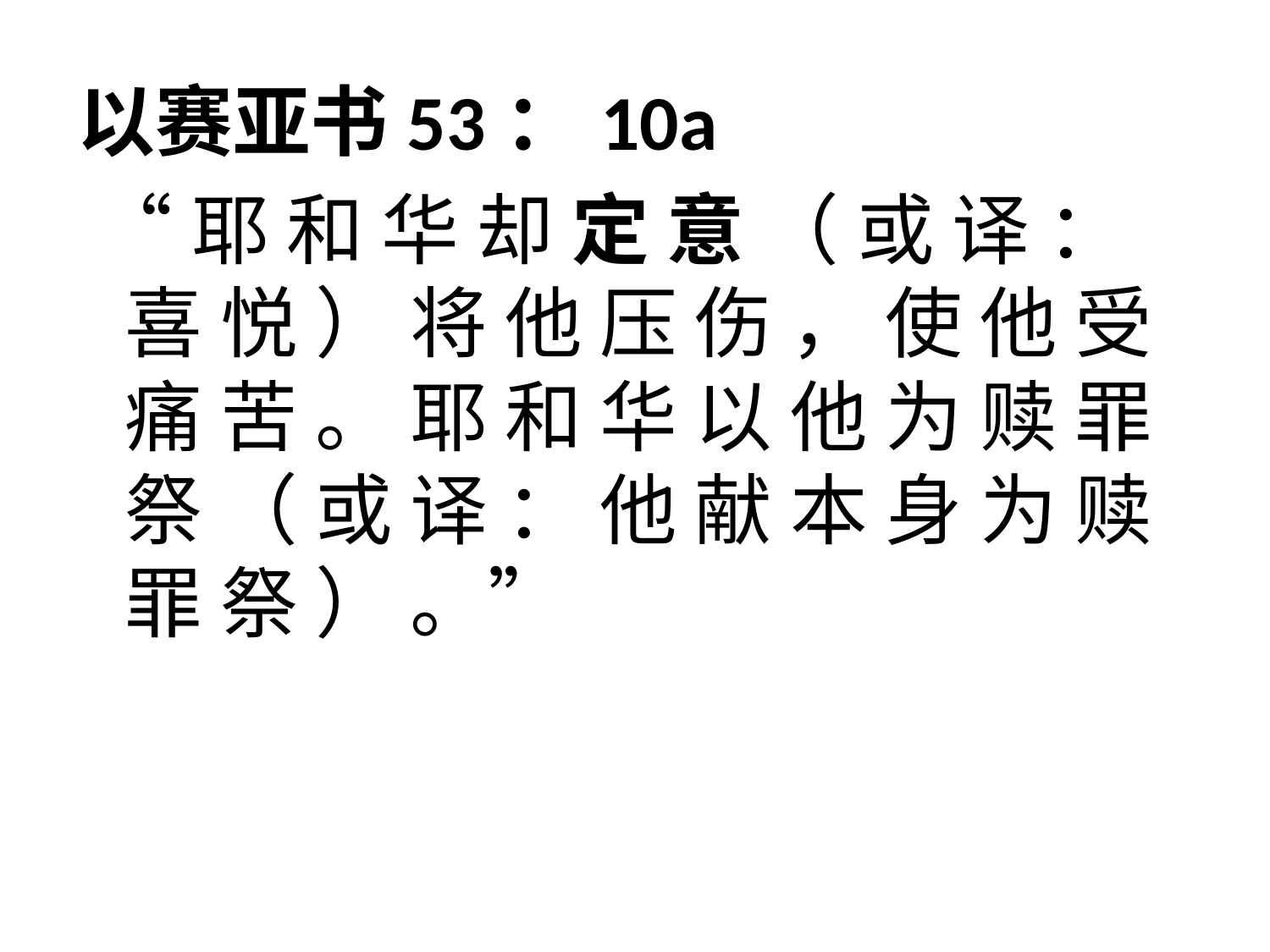

以赛亚书53：10a
 “耶 和 华 却 定 意 （ 或 译 ： 喜 悦 ） 将 他 压 伤 ， 使 他 受 痛 苦 。 耶 和 华 以 他 为 赎 罪 祭 （ 或 译 ： 他 献 本 身 为 赎 罪 祭 ） 。”